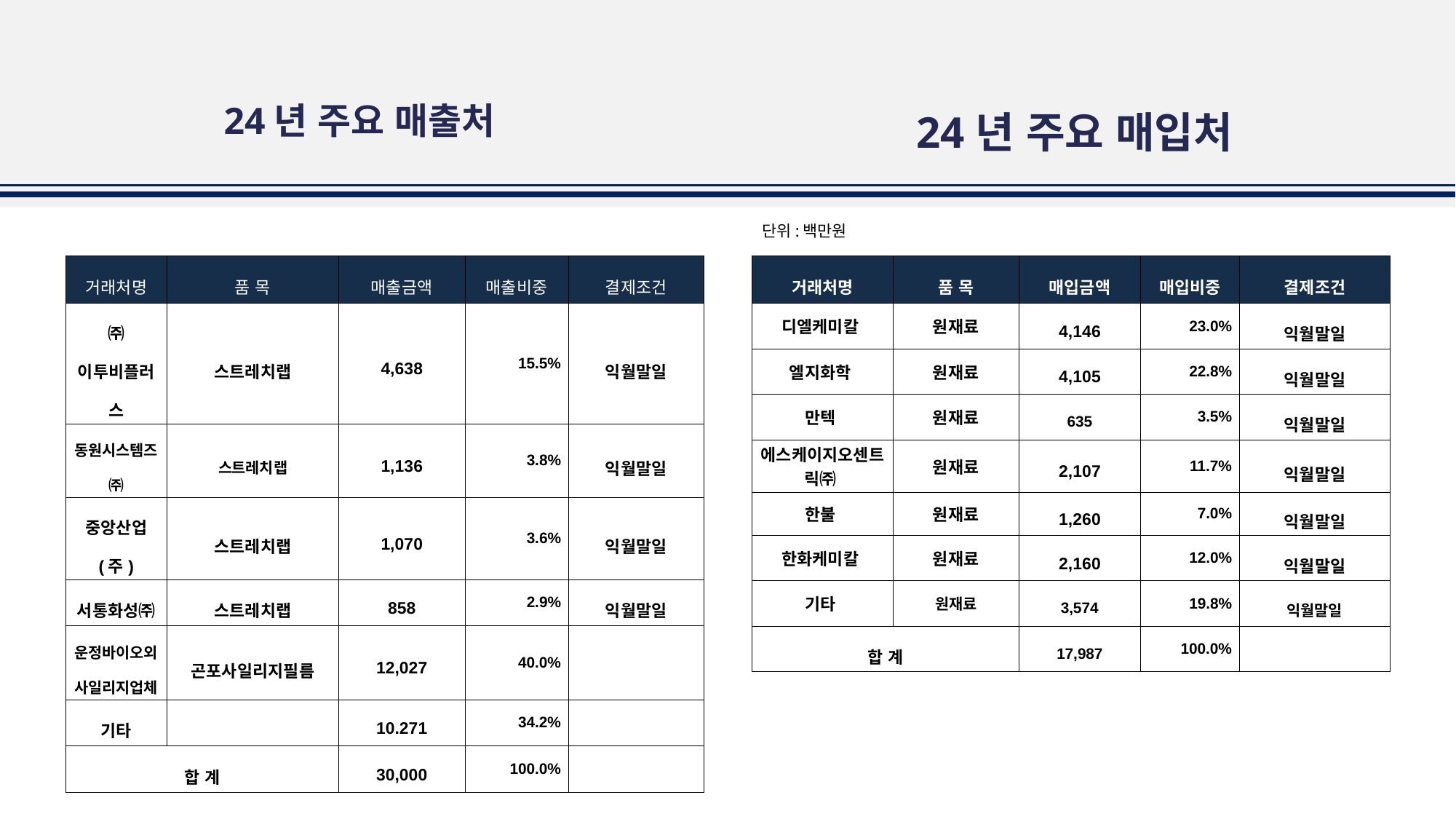

24년 주요 매출처
24년 주요 매입처
단위:백만원
| 거래처명 | 품 목 | 매출금액 | 매출비중 | 결제조건 |
| --- | --- | --- | --- | --- |
| ㈜이투비플러스 | 스트레치랩 | 4,638 | 15.5% | 익월말일 |
| 동원시스템즈㈜ | 스트레치랩 | 1,136 | 3.8% | 익월말일 |
| 중앙산업 (주) | 스트레치랩 | 1,070 | 3.6% | 익월말일 |
| 서통화성㈜ | 스트레치랩 | 858 | 2.9% | 익월말일 |
| 운정바이오외사일리지업체 | 곤포사일리지필름 | 12,027 | 40.0% |  |
| 기타 |  | 10.271 | 34.2% |  |
| 합 계 |  | 30,000 | 100.0% |  |
| 거래처명 | 품 목 | 매입금액 | 매입비중 | 결제조건 |
| --- | --- | --- | --- | --- |
| 디엘케미칼 | 원재료 | 4,146 | 23.0% | 익월말일 |
| 엘지화학 | 원재료 | 4,105 | 22.8% | 익월말일 |
| 만텍 | 원재료 | 635 | 3.5% | 익월말일 |
| 에스케이지오센트릭㈜ | 원재료 | 2,107 | 11.7% | 익월말일 |
| 한불 | 원재료 | 1,260 | 7.0% | 익월말일 |
| 한화케미칼 | 원재료 | 2,160 | 12.0% | 익월말일 |
| 기타 | 원재료 | 3,574 | 19.8% | 익월말일 |
| 합 계 |  | 17,987 | 100.0% |  |